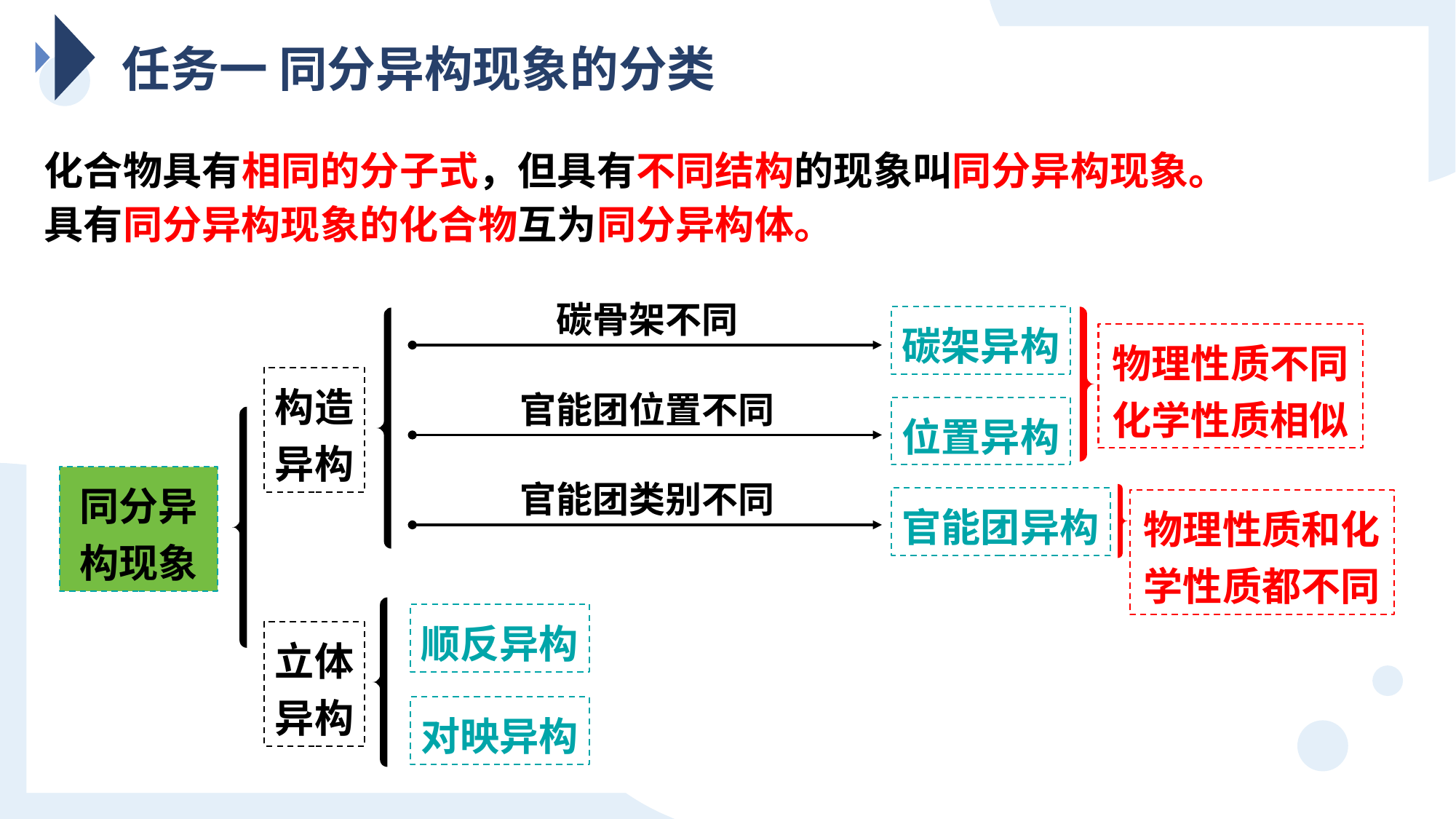

任务一 同分异构现象的分类

化合物具有相同的分子式，但具有不同结构的现象叫同分异构现象。
具有同分异构现象的化合物互为同分异构体。
碳骨架不同
碳架异构

物理性质不同化学性质相似

构造
异构
官能团位置不同
位置异构

同分异
构现象
官能团类别不同

物理性质和化学性质都不同
官能团异构

立体
异构
顺反异构
对映异构